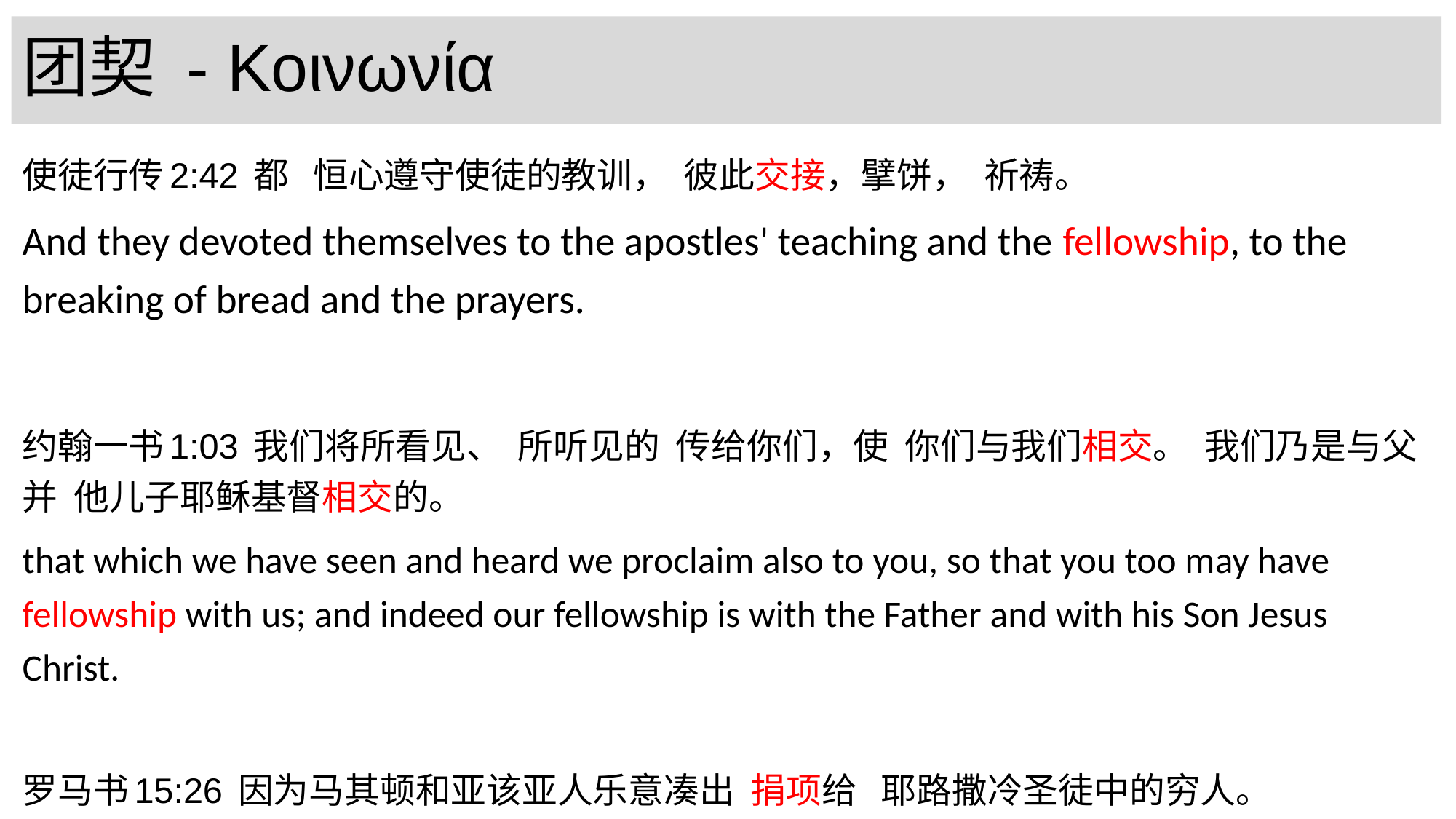

# 团契 - Κοινωνία
使徒行传2:42 都   恒心遵守使徒的教训，  彼此交接，擘饼，  祈祷。
And they devoted themselves to the apostles' teaching and the fellowship, to the breaking of bread and the prayers.

约翰一书1:03 我们将所看见、  所听见的  传给你们，使  你们与我们相交。  我们乃是与父并  他儿子耶稣基督相交的。
that which we have seen and heard we proclaim also to you, so that you too may have fellowship with us; and indeed our fellowship is with the Father and with his Son Jesus Christ.

罗马书15:26 因为马其顿和亚该亚人乐意凑出  捐项给   耶路撒冷圣徒中的穷人。